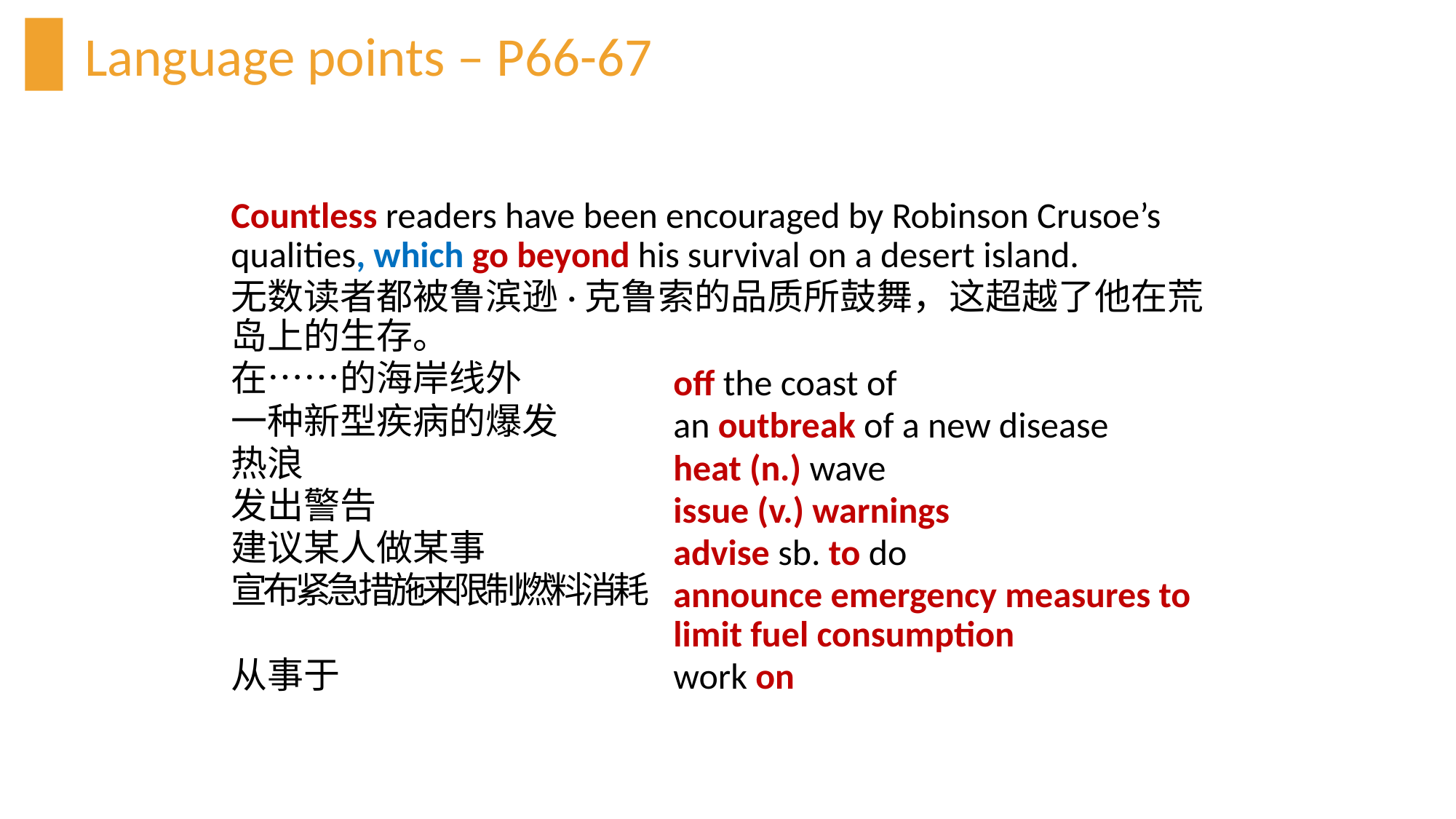

# Language points – P66-67
Countless readers have been encouraged by Robinson Crusoe’s qualities, which go beyond his survival on a desert island.
无数读者都被鲁滨逊·克鲁索的品质所鼓舞，这超越了他在荒岛上的生存。
在……的海岸线外
一种新型疾病的爆发
热浪
发出警告
建议某人做某事
宣布紧急措施来限制燃料消耗

从事于

off the coast of
an outbreak of a new disease
heat (n.) wave
issue (v.) warnings
advise sb. to do
announce emergency measures to limit fuel consumption
work on